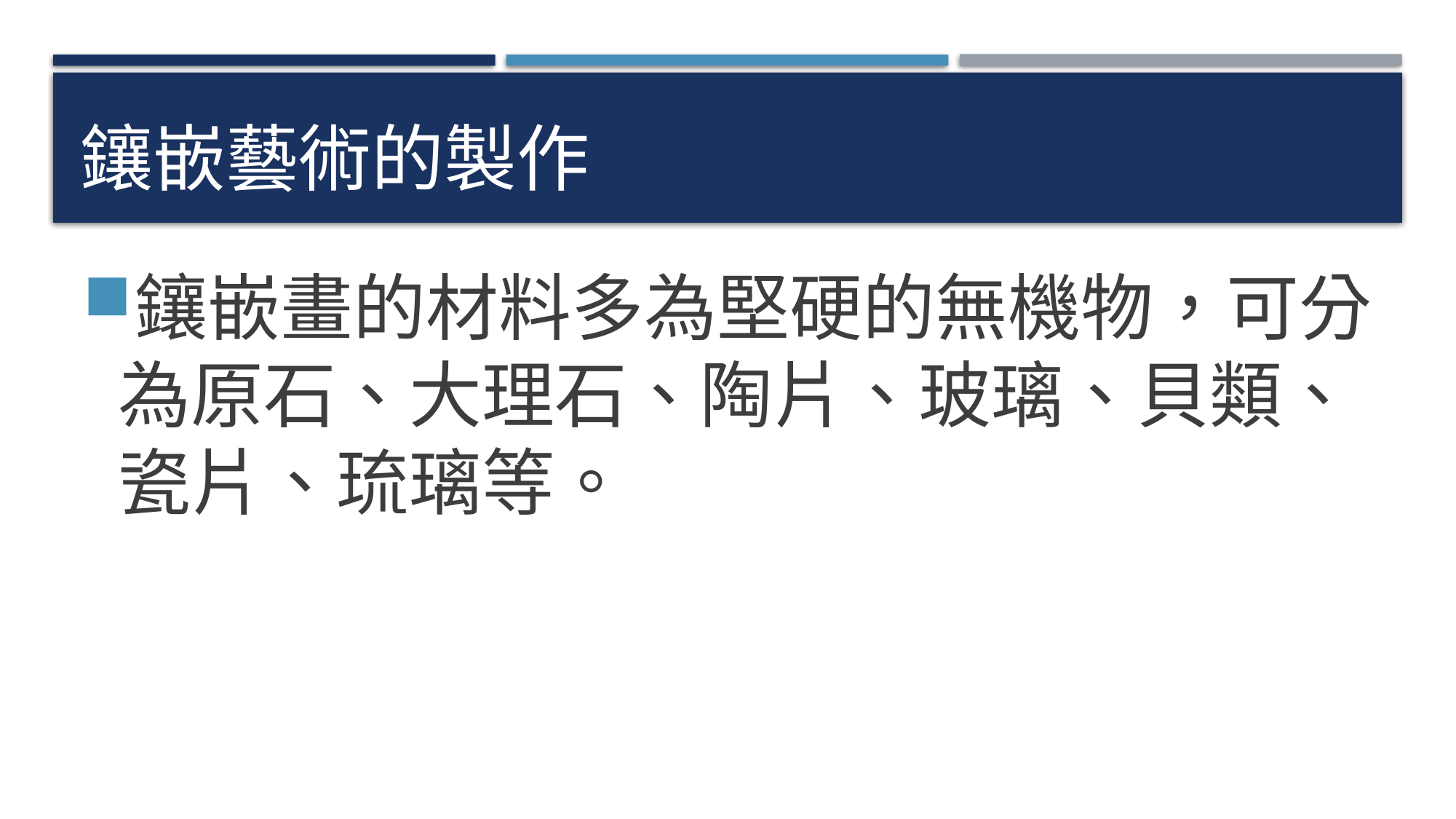

# 鑲嵌藝術的製作
鑲嵌畫的材料多為堅硬的無機物，可分為原石、大理石、陶片、玻璃、貝類、瓷片、琉璃等。